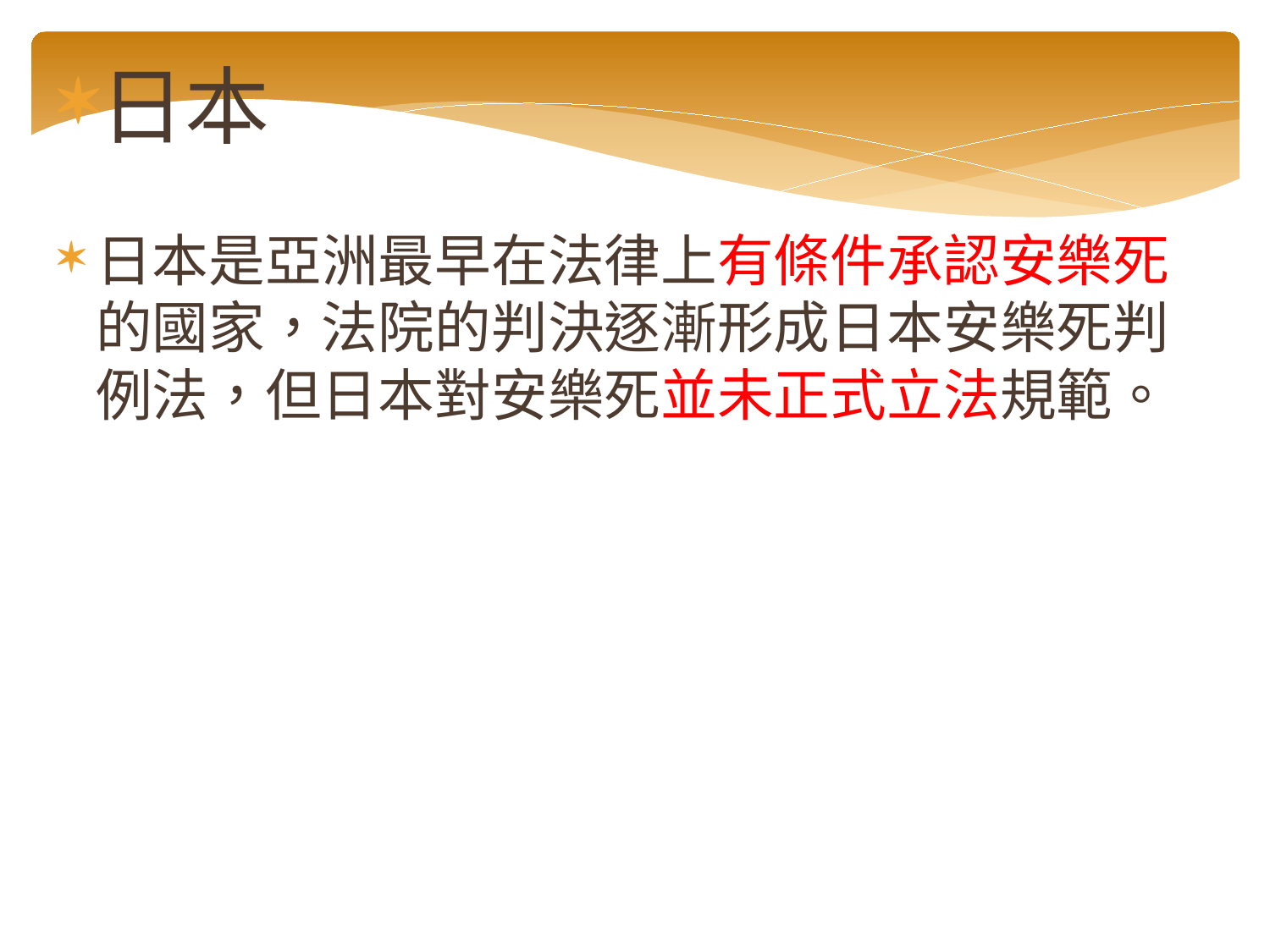

日本

日本是亞洲最早在法律上有條件承認安樂死的國家，法院的判決逐漸形成日本安樂死判例法，但日本對安樂死並未正式立法規範。